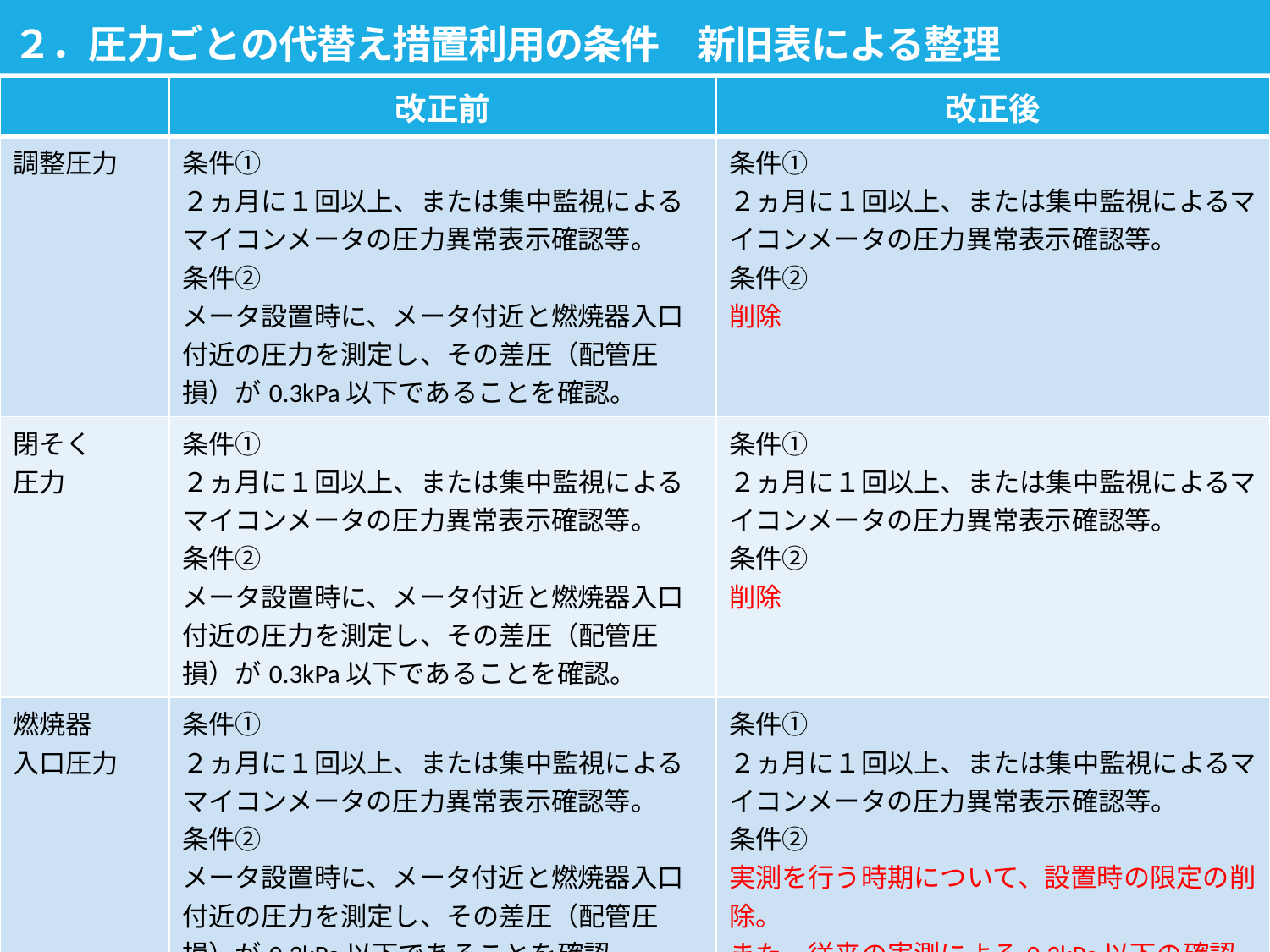

# ２．圧力ごとの代替え措置利用の条件　新旧表による整理
|  | 改正前 | 改正後 |
| --- | --- | --- |
| 調整圧力 | 条件① ２ヵ月に１回以上、または集中監視によるマイコンメータの圧力異常表示確認等。 条件② メータ設置時に、メータ付近と燃焼器入口付近の圧力を測定し、その差圧（配管圧損）が0.3kPa以下であることを確認。 | 条件① ２ヵ月に１回以上、または集中監視によるマイコンメータの圧力異常表示確認等。 条件② 削除 |
| 閉そく 圧力 | 条件① ２ヵ月に１回以上、または集中監視によるマイコンメータの圧力異常表示確認等。 条件② メータ設置時に、メータ付近と燃焼器入口付近の圧力を測定し、その差圧（配管圧損）が0.3kPa以下であることを確認。 | 条件① ２ヵ月に１回以上、または集中監視によるマイコンメータの圧力異常表示確認等。 条件② 削除 |
| 燃焼器 入口圧力 | 条件① ２ヵ月に１回以上、または集中監視によるマイコンメータの圧力異常表示確認等。 条件② メータ設置時に、メータ付近と燃焼器入口付近の圧力を測定し、その差圧（配管圧損）が0.3kPa以下であることを確認。 | 条件① ２ヵ月に１回以上、または集中監視によるマイコンメータの圧力異常表示確認等。 条件② 実測を行う時期について、設置時の限定の削除。 また、従来の実測による0.3kPa以下の確認方法に加えて、算定による確認方法を追加。 |

8